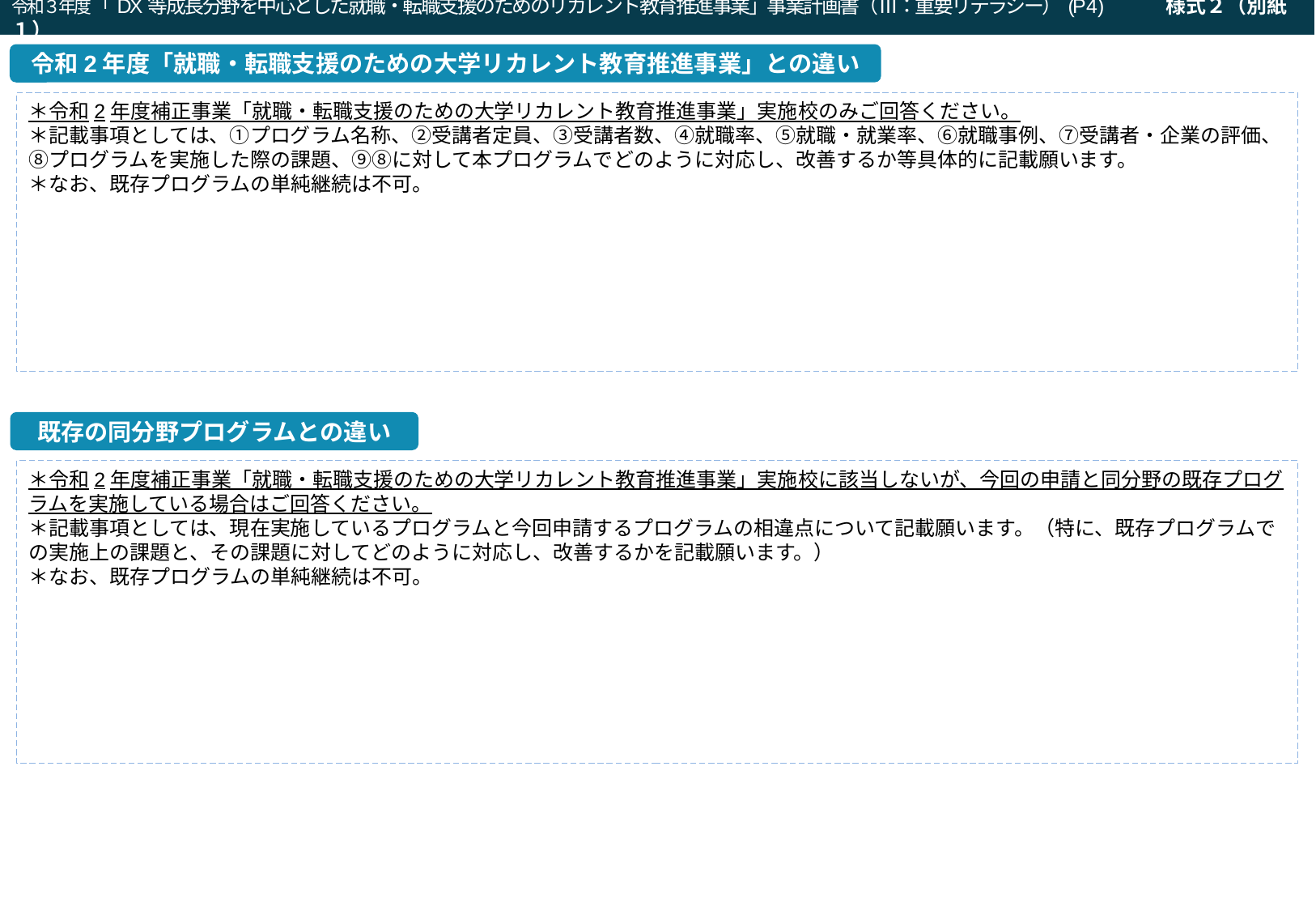

令和３年度「DX等成長分野を中心とした就職・転職支援のためのリカレント教育推進事業」事業計画書（ Ⅲ：重要リテラシー）(P4)　　　様式２（別紙１）
令和2年度「就職・転職支援のための大学リカレント教育推進事業」との違い
＊令和2年度補正事業「就職・転職支援のための大学リカレント教育推進事業」実施校のみご回答ください。
＊記載事項としては、①プログラム名称、②受講者定員、③受講者数、④就職率、⑤就職・就業率、⑥就職事例、⑦受講者・企業の評価、⑧プログラムを実施した際の課題、⑨⑧に対して本プログラムでどのように対応し、改善するか等具体的に記載願います。
＊なお、既存プログラムの単純継続は不可。

既存の同分野プログラムとの違い
＊令和2年度補正事業「就職・転職支援のための大学リカレント教育推進事業」実施校に該当しないが、今回の申請と同分野の既存プログラムを実施している場合はご回答ください。
＊記載事項としては、現在実施しているプログラムと今回申請するプログラムの相違点について記載願います。（特に、既存プログラムでの実施上の課題と、その課題に対してどのように対応し、改善するかを記載願います。）
＊なお、既存プログラムの単純継続は不可。